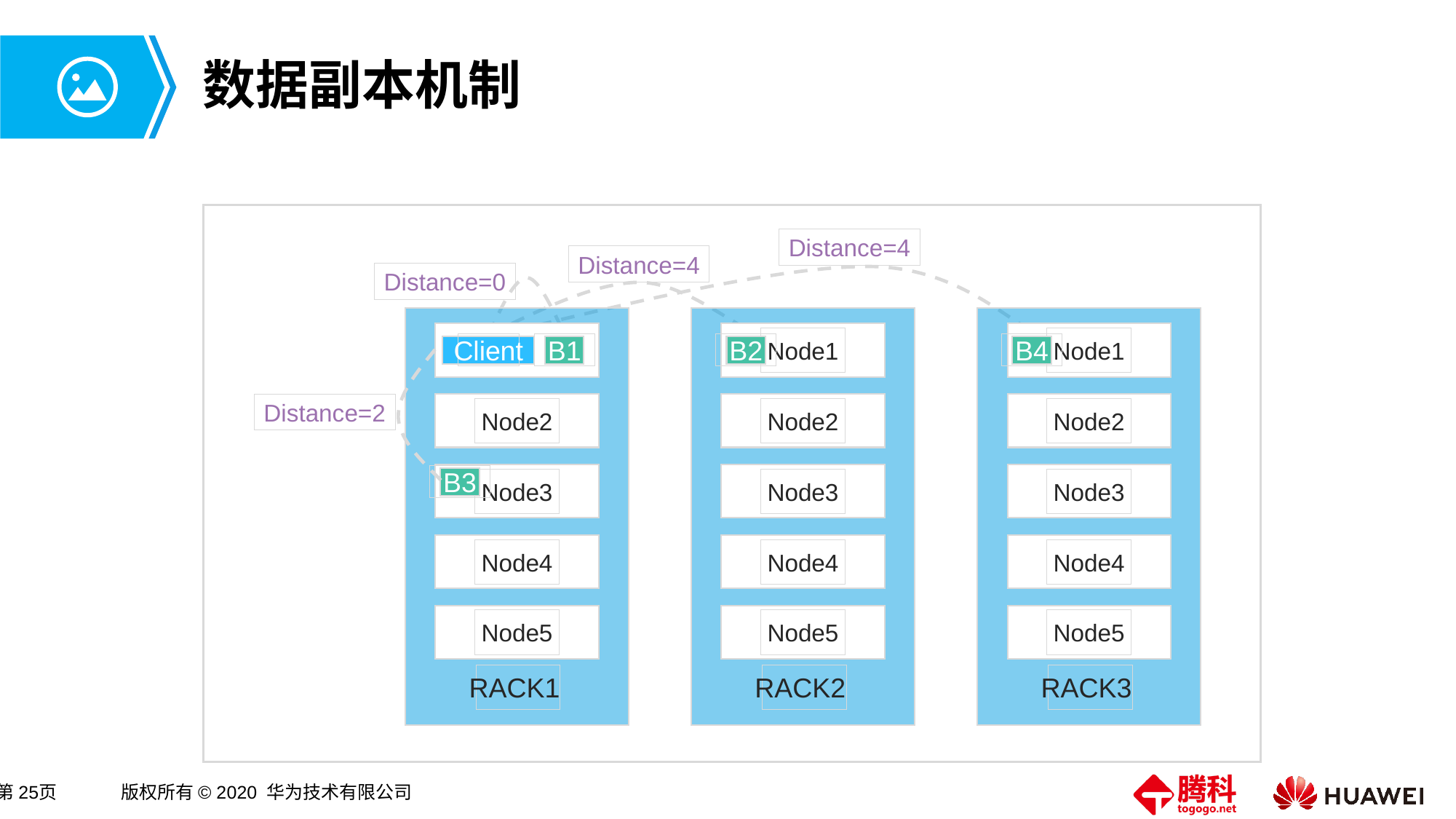

# 数据副本机制

Distance=4
Distance=4
Distance=0

Client

B1

Node2

B3

Node3

Node4

Node5
RACK1

Node1
B2

Node2

Node3

Node4

Node5
RACK2

Node1
B4

Node2

Node3

Node4

Node5
RACK3

Distance=2